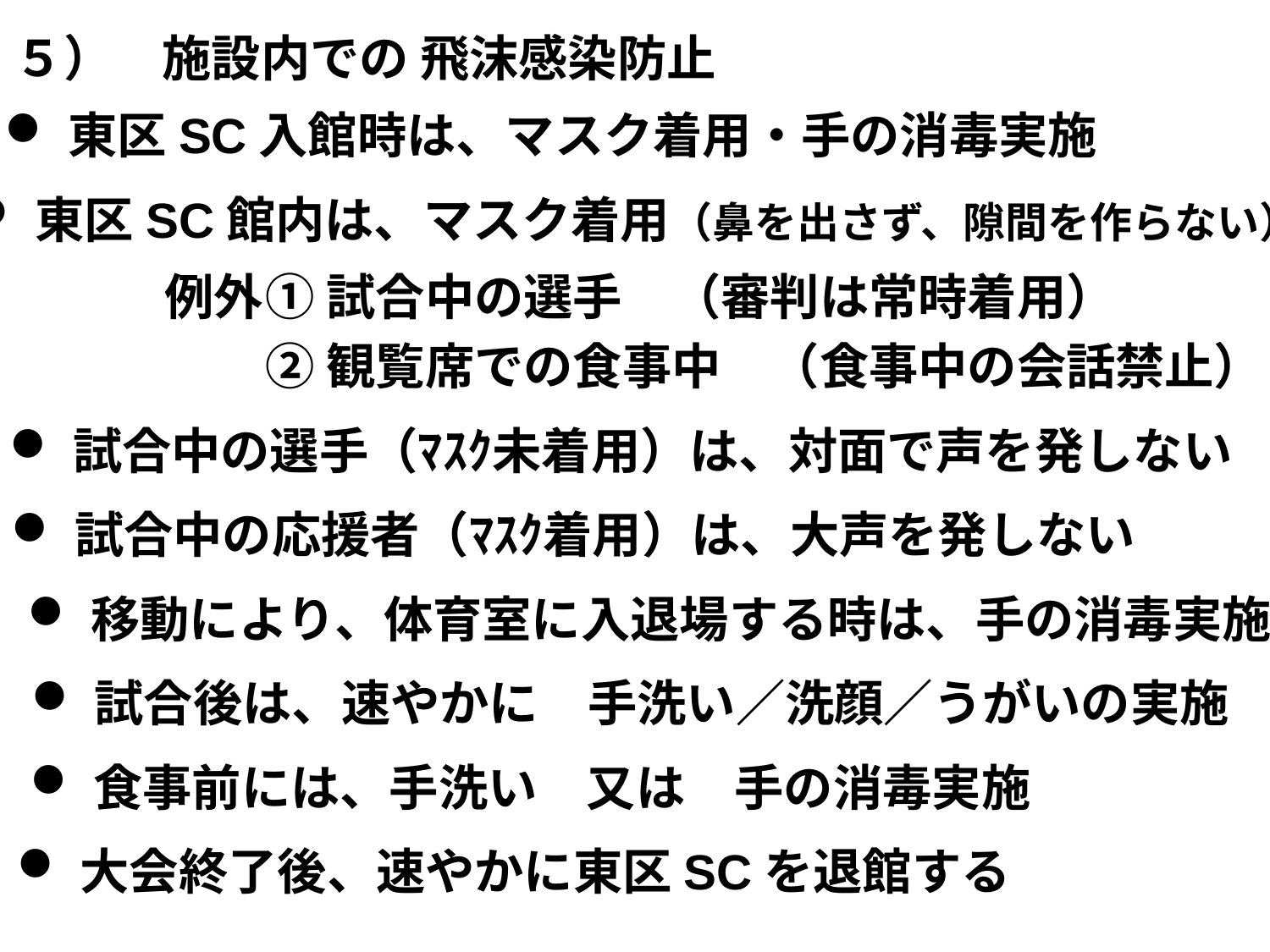

５）　施設内での 飛沫感染防止
東区SC入館時は、マスク着用・手の消毒実施
東区SC館内は、マスク着用（鼻を出さず、隙間を作らない）
例外
①試合中の選手　（審判は常時着用）
②観覧席での食事中　（食事中の会話禁止）
試合中の選手（ﾏｽｸ未着用）は、対面で声を発しない
試合中の応援者（ﾏｽｸ着用）は、大声を発しない
移動により、体育室に入退場する時は、手の消毒実施
試合後は、速やかに　手洗い／洗顔／うがいの実施
食事前には、手洗い　又は　手の消毒実施
大会終了後、速やかに東区SCを退館する